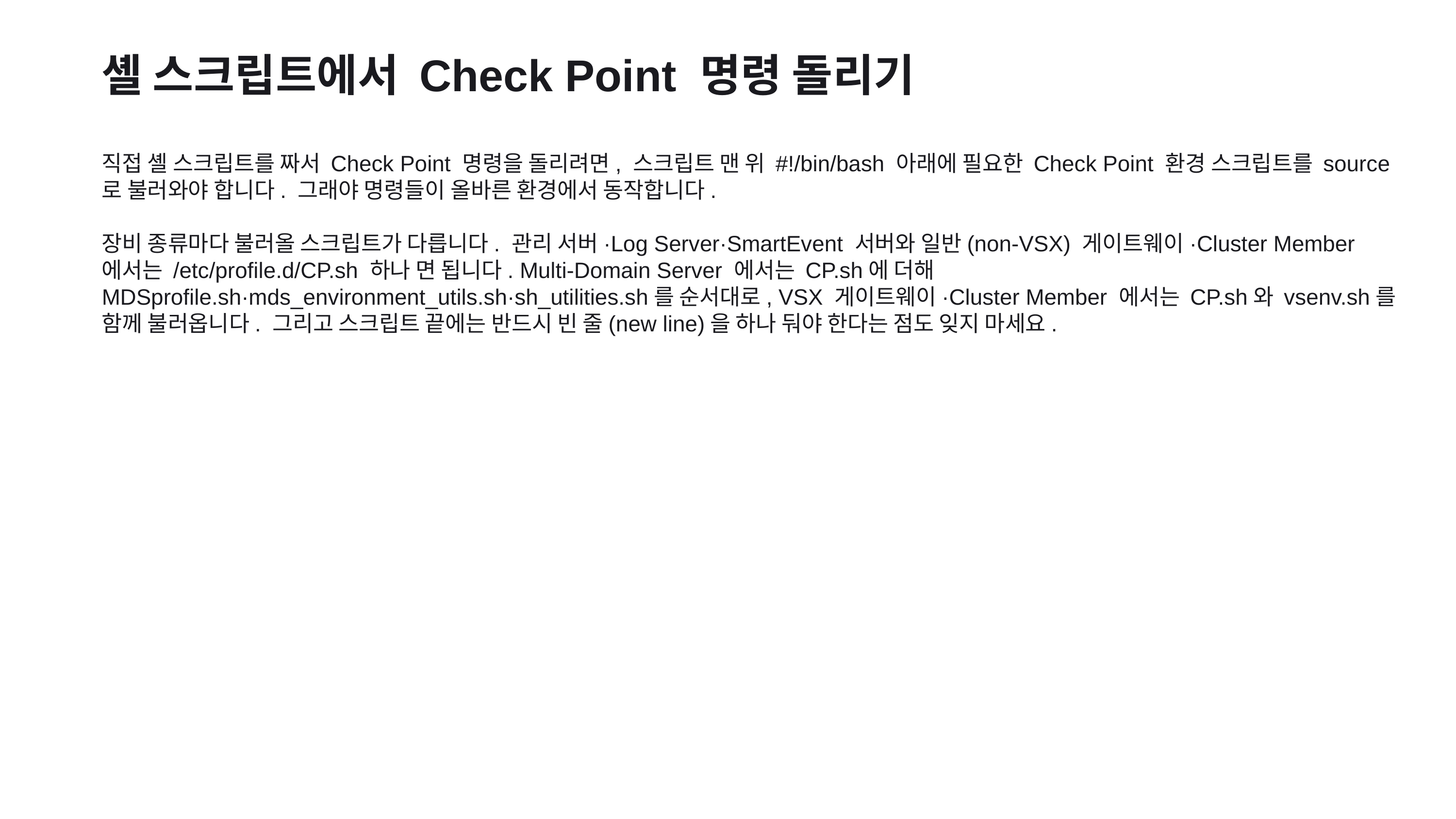

셸 스크립트에서 Check Point 명령 돌리기
직접 셸 스크립트를 짜서 Check Point 명령을 돌리려면, 스크립트 맨 위 #!/bin/bash 아래에 필요한 Check Point 환경 스크립트를 source 로 불러와야 합니다. 그래야 명령들이 올바른 환경에서 동작합니다.

장비 종류마다 불러올 스크립트가 다릅니다. 관리 서버·Log Server·SmartEvent 서버와 일반(non-VSX) 게이트웨이·Cluster Member에서는 /etc/profile.d/CP.sh 하나 면 됩니다. Multi-Domain Server 에서는 CP.sh에 더해 MDSprofile.sh·mds_environment_utils.sh·sh_utilities.sh를 순서대로, VSX 게이트웨이·Cluster Member 에서는 CP.sh와 vsenv.sh를 함께 불러옵니다. 그리고 스크립트 끝에는 반드시 빈 줄(new line)을 하나 둬야 한다는 점도 잊지 마세요.